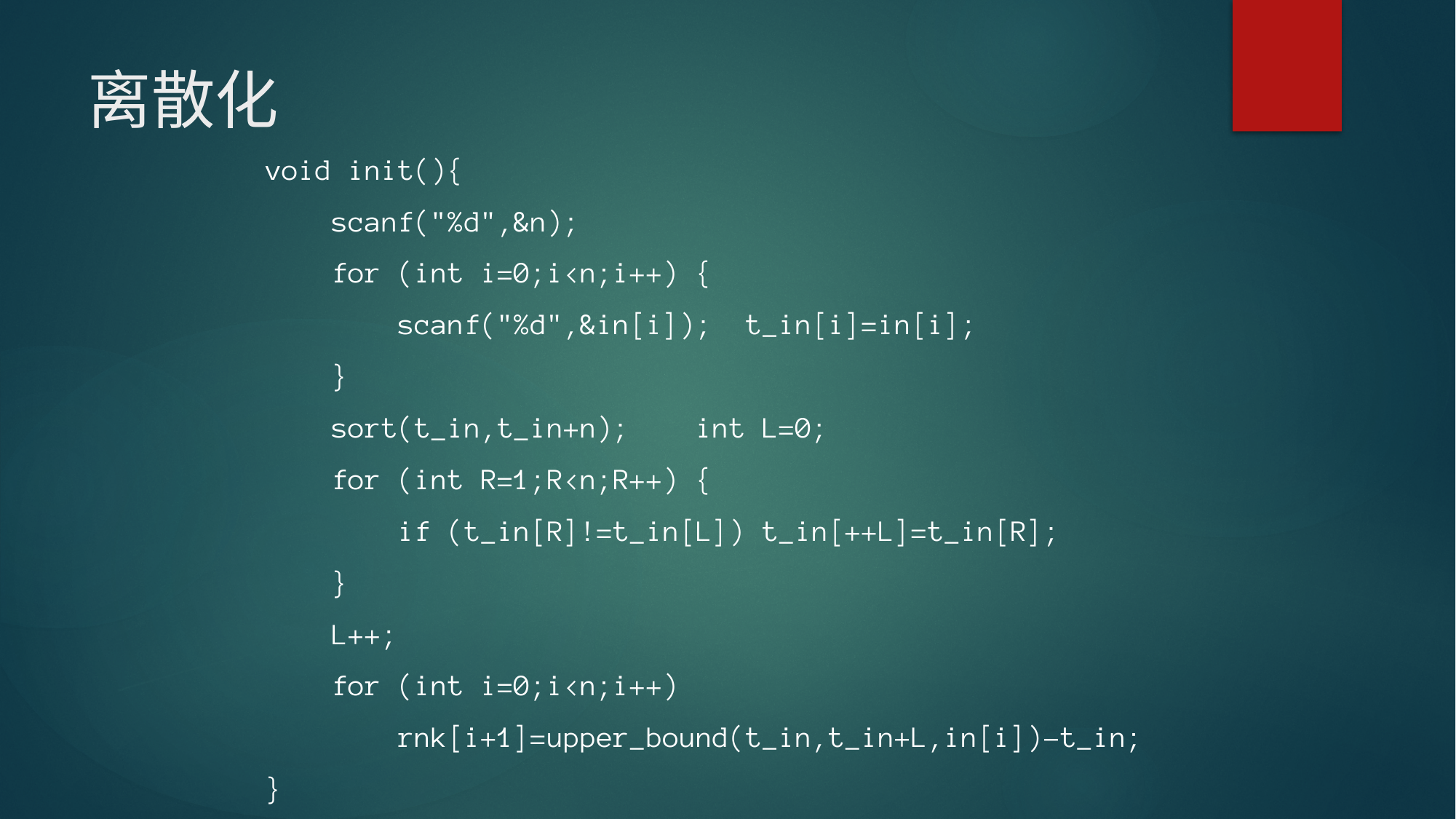

# 离散化
void init(){
    scanf("%d",&n);
    for (int i=0;i<n;i++) {
        scanf("%d",&in[i]);  t_in[i]=in[i];
    }
    sort(t_in,t_in+n);    int L=0;
    for (int R=1;R<n;R++) {
        if (t_in[R]!=t_in[L]) t_in[++L]=t_in[R];
    }
    L++;
    for (int i=0;i<n;i++)
        rnk[i+1]=upper_bound(t_in,t_in+L,in[i])-t_in;
}